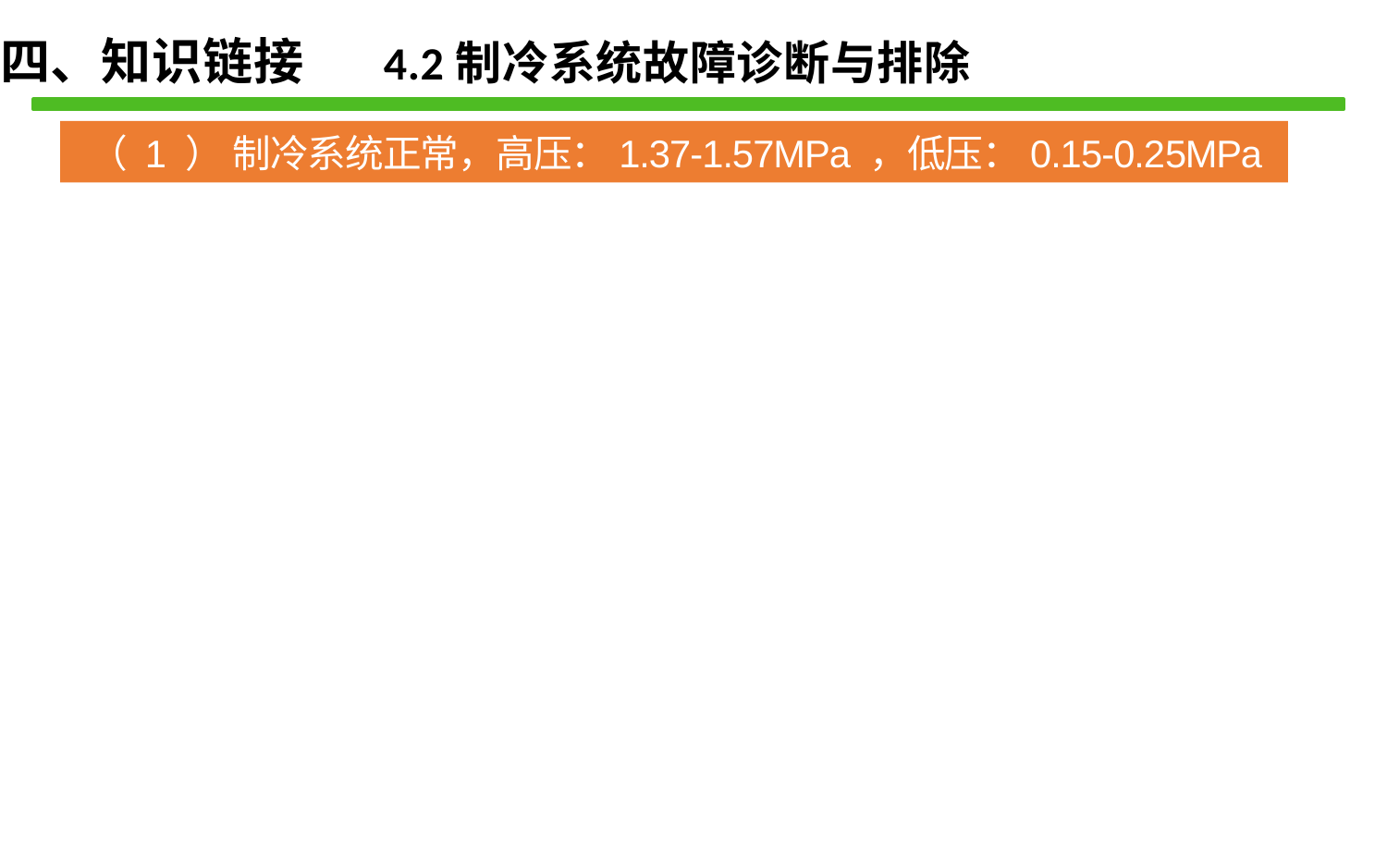

四、知识链接     4.2制冷系统故障诊断与排除

（ 1 ） 制冷系统正常，高压：1.37-1.57MPa ，低压：0.15-0.25MPa